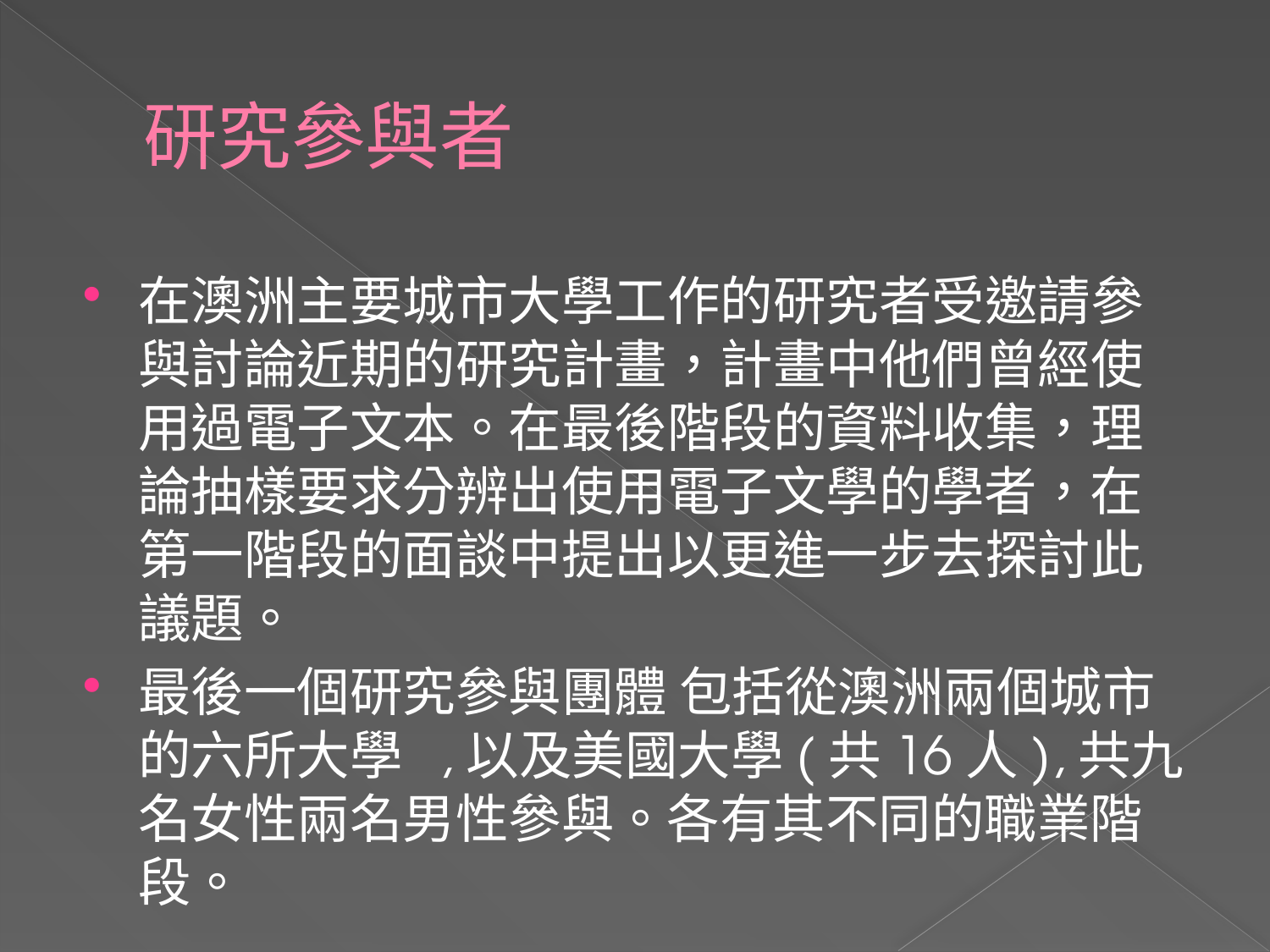

# 研究參與者
在澳洲主要城市大學工作的研究者受邀請參與討論近期的研究計畫，計畫中他們曾經使用過電子文本。在最後階段的資料收集，理論抽樣要求分辨出使用電子文學的學者，在第一階段的面談中提出以更進一步去探討此議題。
最後一個研究參與團體 包括從澳洲兩個城市的六所大學  ,以及美國大學(共16人),共九名女性兩名男性參與。各有其不同的職業階段。